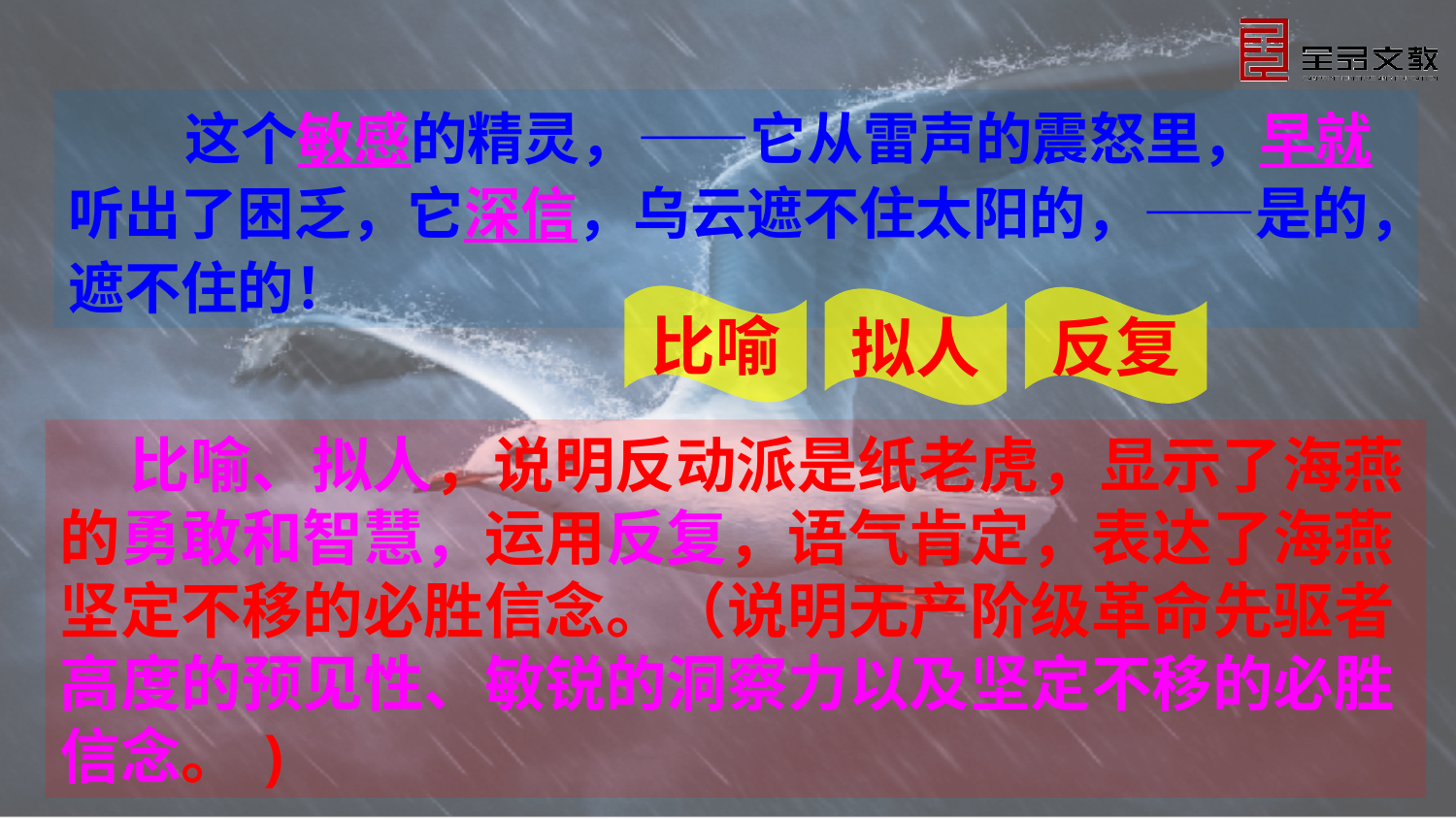

这个敏感的精灵，——它从雷声的震怒里，早就听出了困乏，它深信，乌云遮不住太阳的，——是的，遮不住的！
比喻
反复
拟人
    比喻、拟人，说明反动派是纸老虎，显示了海燕的勇敢和智慧，运用反复，语气肯定，表达了海燕坚定不移的必胜信念。（说明无产阶级革命先驱者高度的预见性、敏锐的洞察力以及坚定不移的必胜信念。)